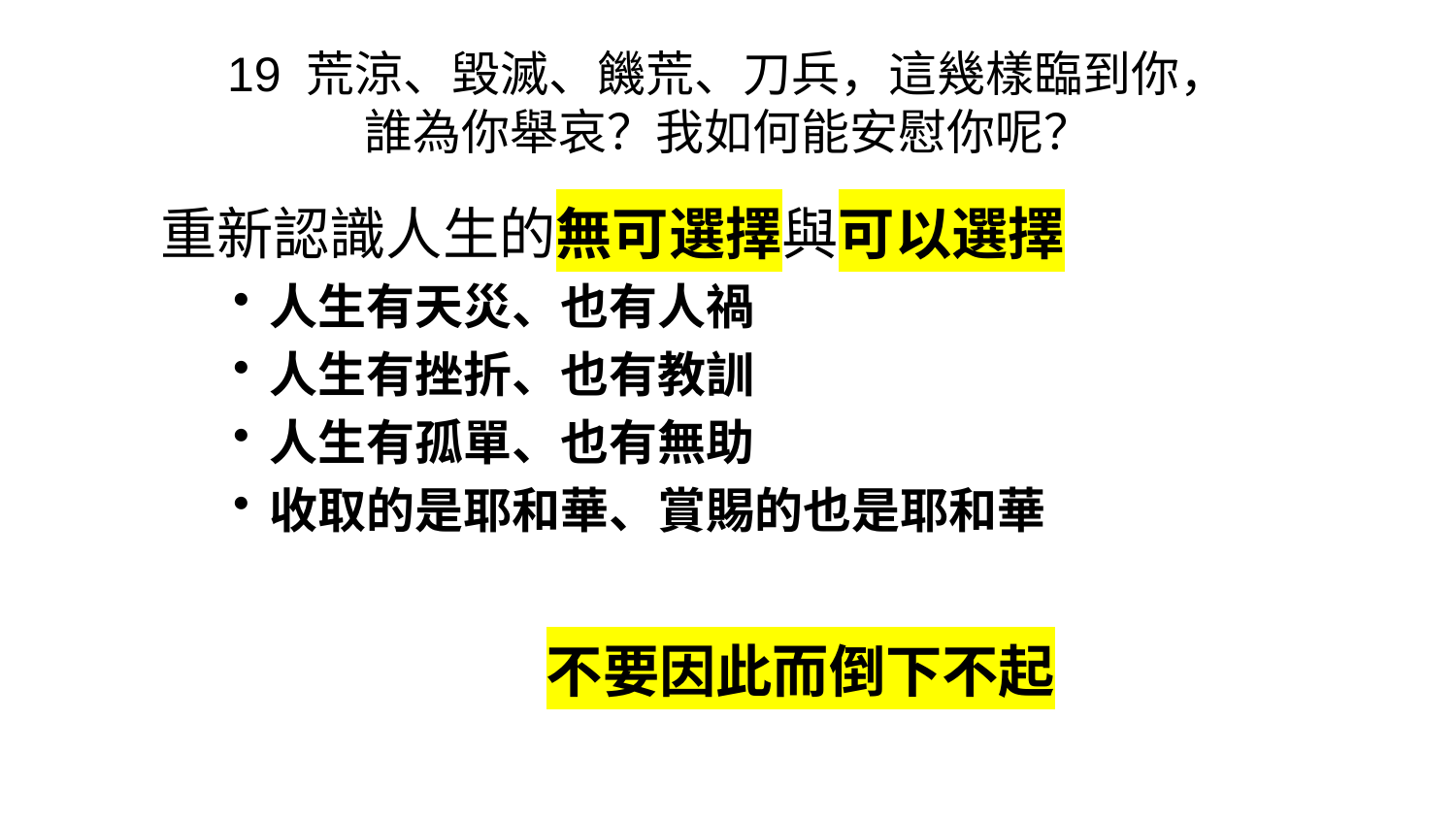

# 19 荒涼、毀滅、饑荒、刀兵，這幾樣臨到你， 誰為你舉哀？我如何能安慰你呢？
重新認識人生的無可選擇與可以選擇
人生有天災、也有人禍
人生有挫折、也有教訓
人生有孤單、也有無助
收取的是耶和華、賞賜的也是耶和華

不要因此而倒下不起